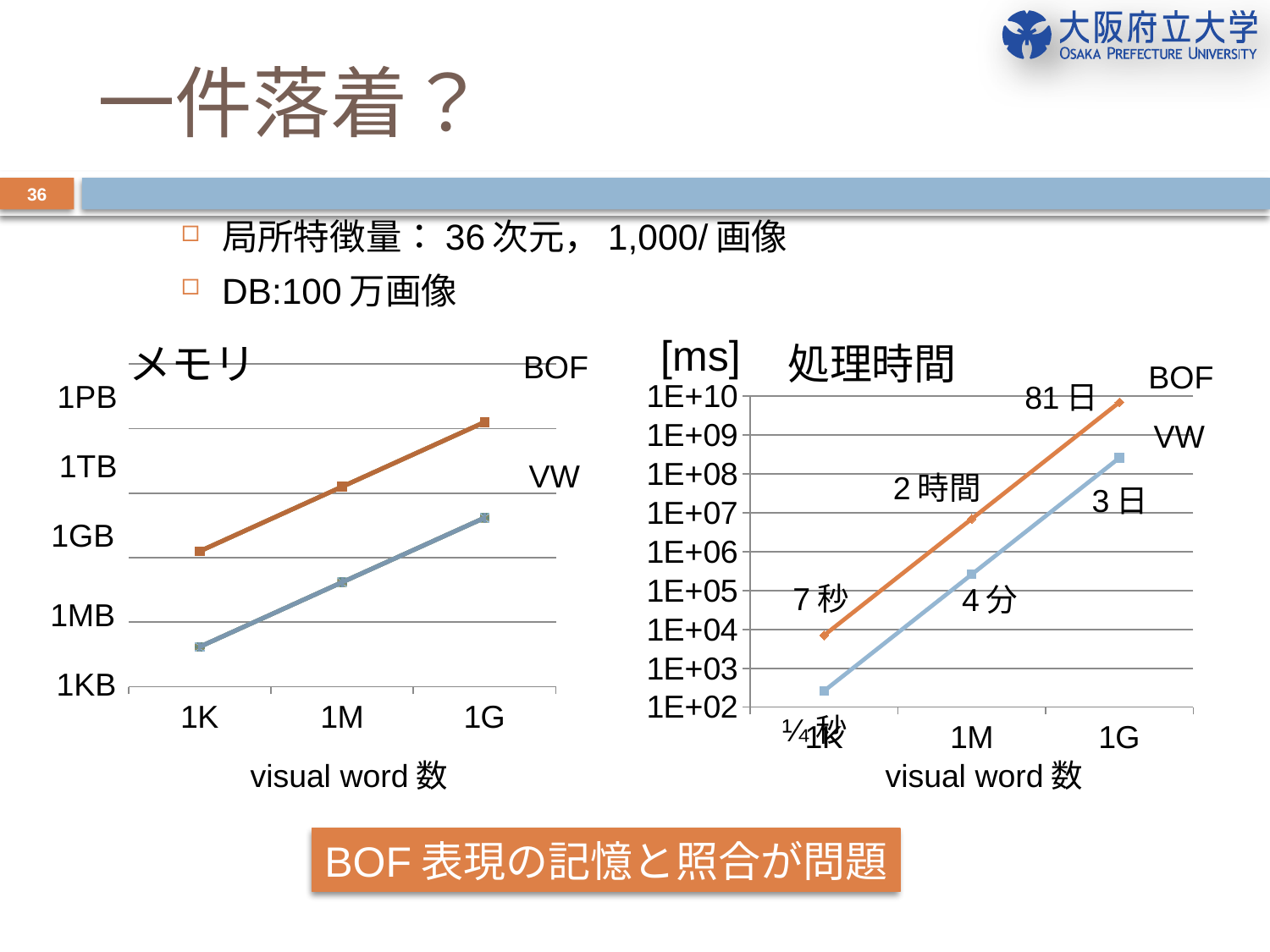

# 一件落着？
36
局所特徴量：36次元，1,000/画像
DB:100万画像
[ms]
メモリ
処理時間
BOF

### Chart

| Category | メモリ(VW) | メモリ(BOF) | メモリ(VW) | メモリ(BOF) | メモリ(VW) | メモリ(BOF) | メモリ(VW) | メモリ(BOF) | メモリ(VW) | メモリ(BOF) | メモリ(VW) | メモリ(BOF) | メモリ(VW) | メモリ(BOF) | メモリ(VW) | メモリ(BOF) |
|---|---|---|---|---|---|---|---|---|---|---|---|---|---|---|---|---|
| 1K | 72.0 | 2000000.0 | 72.0 | 2000000.0 | 72.0 | 2000000.0 | 72.0 | 2000000.0 | 72.0 | 2000000.0 | 72.0 | 2000000.0 | 72.0 | 2000000.0 | 72.0 | 2000000.0 |
| 1M | 72000.0 | 2000000000.0 | 72000.0 | 2000000000.0 | 72000.0 | 2000000000.0 | 72000.0 | 2000000000.0 | 72000.0 | 2000000000.0 | 72000.0 | 2000000000.0 | 72000.0 | 2000000000.0 | 72000.0 | 2000000000.0 |
| 1G | 72000000.0 | 2000000000000.0 | 72000000.0 | 2000000000000.0 | 72000000.0 | 2000000000000.0 | 72000000.0 | 2000000000000.0 | 72000000.0 | 2000000000000.0 | 72000000.0 | 2000000000000.0 | 72000000.0 | 2000000000000.0 | 72000000.0 | 2000000000000.0 |
BOF
1PB

### Chart

| Category | 照合時間(VW) | 照合時間(BOF) |
|---|---|---|
| 1K | 260.0 | 7000.0 |
| 1M | 260000.0 | 7000000.0 |
| 1G | 260000000.0 | 7000000000.0 |
VW
1TB
VW
1GB
1MB
1KB
visual word数
visual word数
BOF表現の記憶と照合が問題